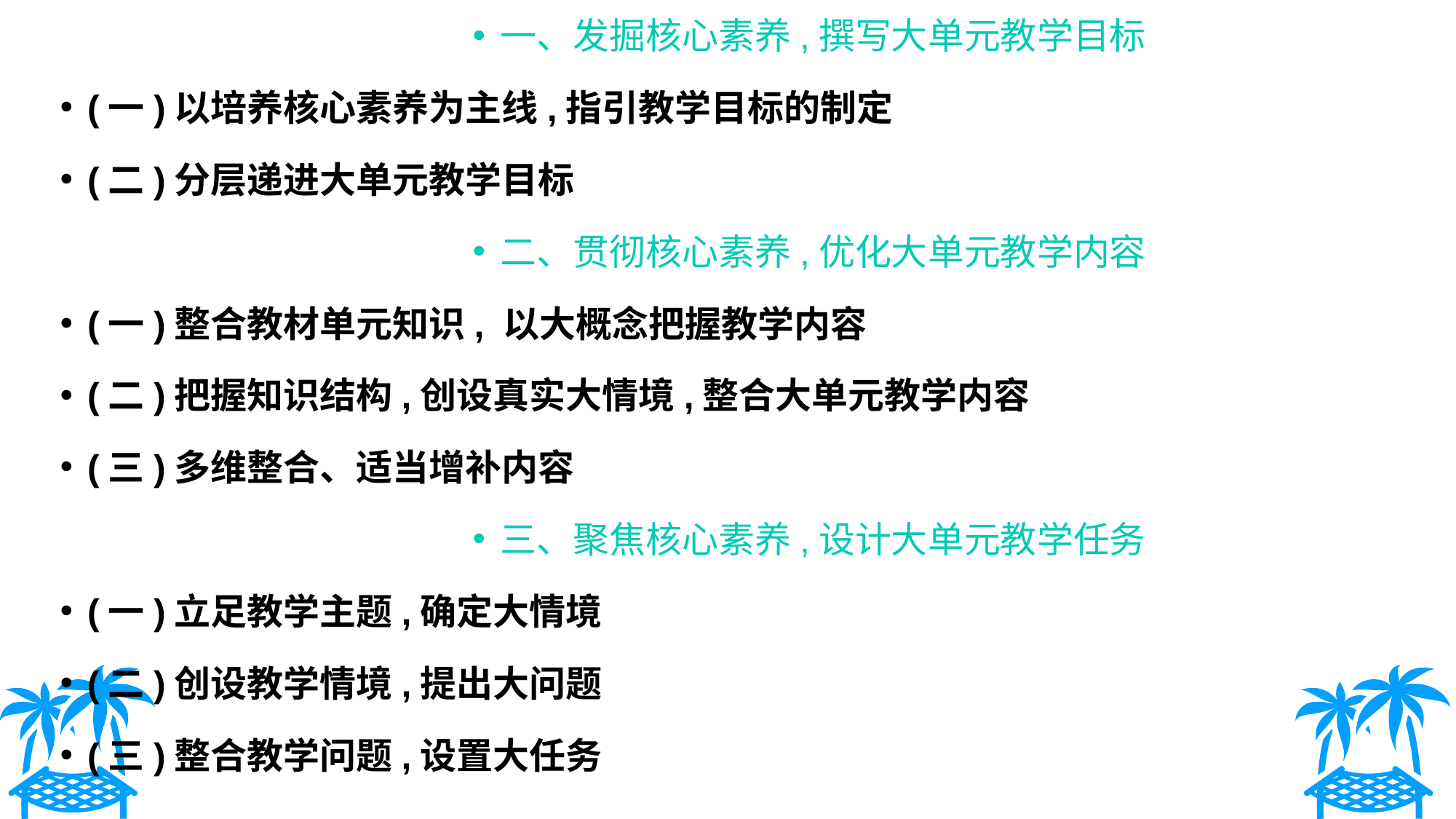

一、发掘核心素养,撰写大单元教学目标
(一)以培养核心素养为主线,指引教学目标的制定
(二)分层递进大单元教学目标
二、贯彻核心素养,优化大单元教学内容
(一)整合教材单元知识, 以大概念把握教学内容
(二)把握知识结构,创设真实大情境,整合大单元教学内容
(三)多维整合、适当增补内容
三、聚焦核心素养,设计大单元教学任务
(一)立足教学主题,确定大情境
(二)创设教学情境,提出大问题
(三)整合教学问题,设置大任务